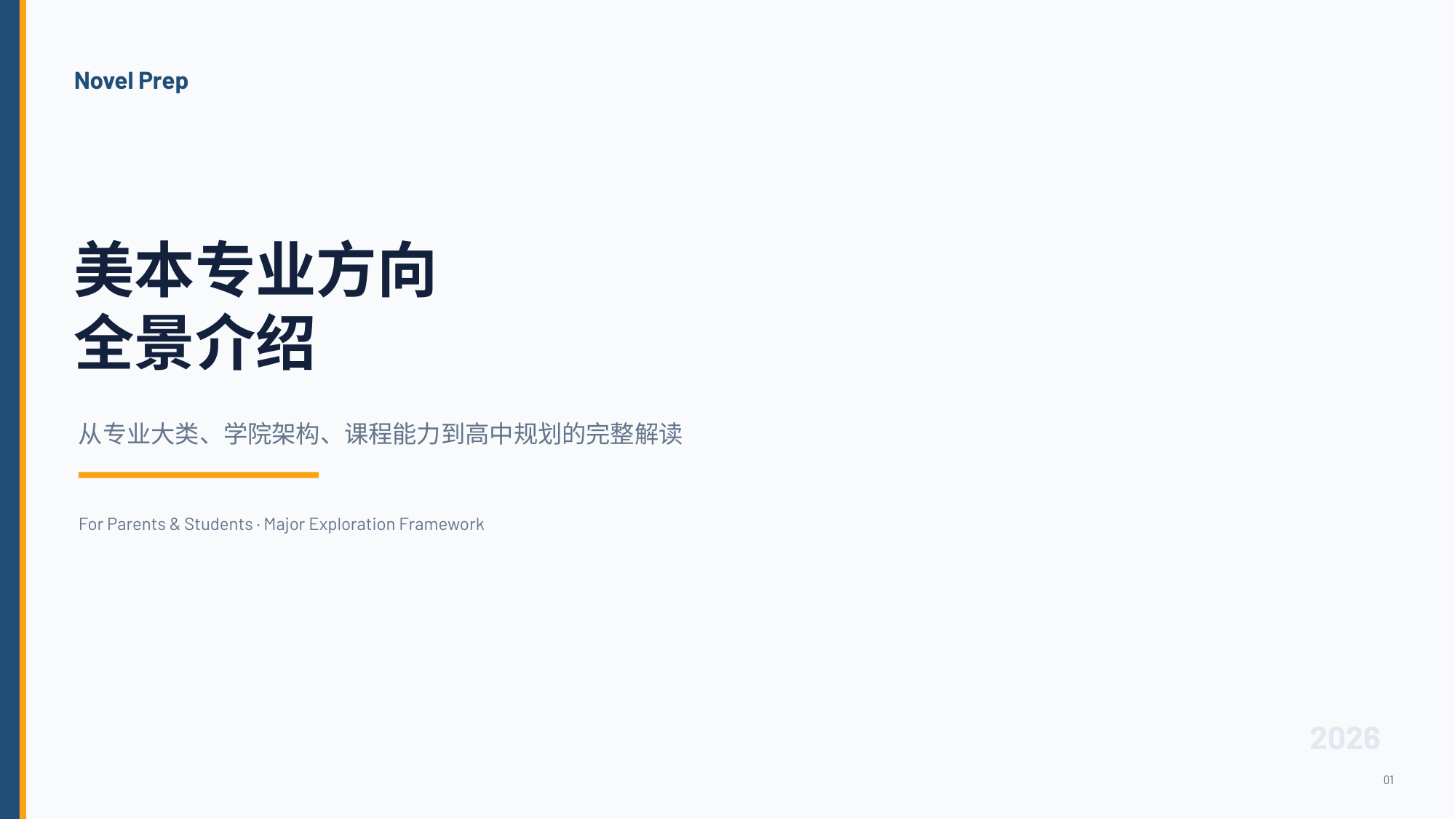

Novel Prep
美本专业方向
全景介绍
从专业大类、学院架构、课程能力到高中规划的完整解读

For Parents & Students · Major Exploration Framework
2026
01